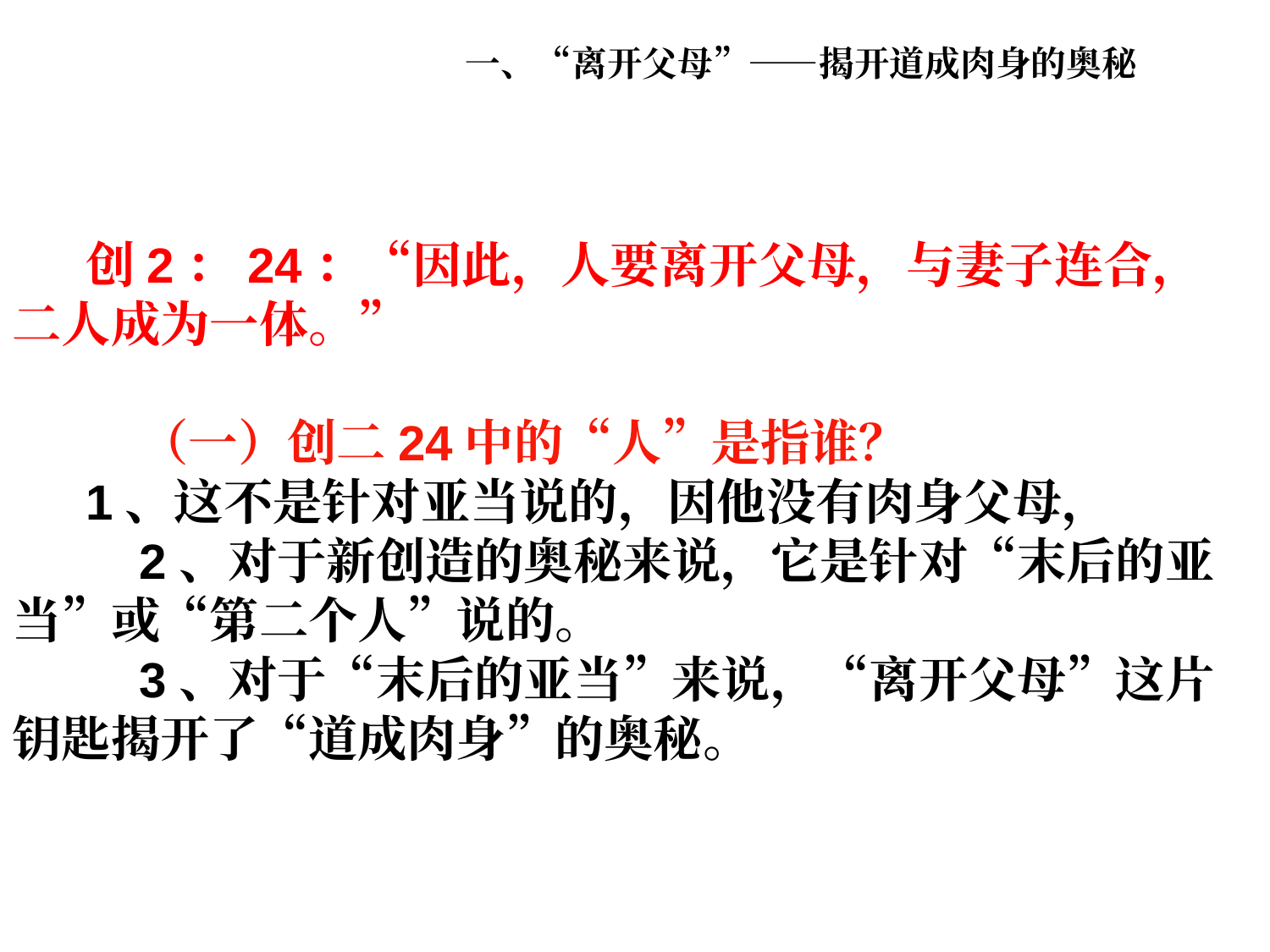

# 一、“离开父母”——揭开道成肉身的奥秘

     创2：24：“因此，人要离开父母，与妻子连合，二人成为一体。”

	（一）创二24中的“人”是指谁？
     1、这不是针对亚当说的，因他没有肉身父母，
	2、对于新创造的奥秘来说，它是针对“末后的亚当”或“第二个人”说的。
	3、对于“末后的亚当”来说，“离开父母”这片钥匙揭开了“道成肉身”的奥秘。